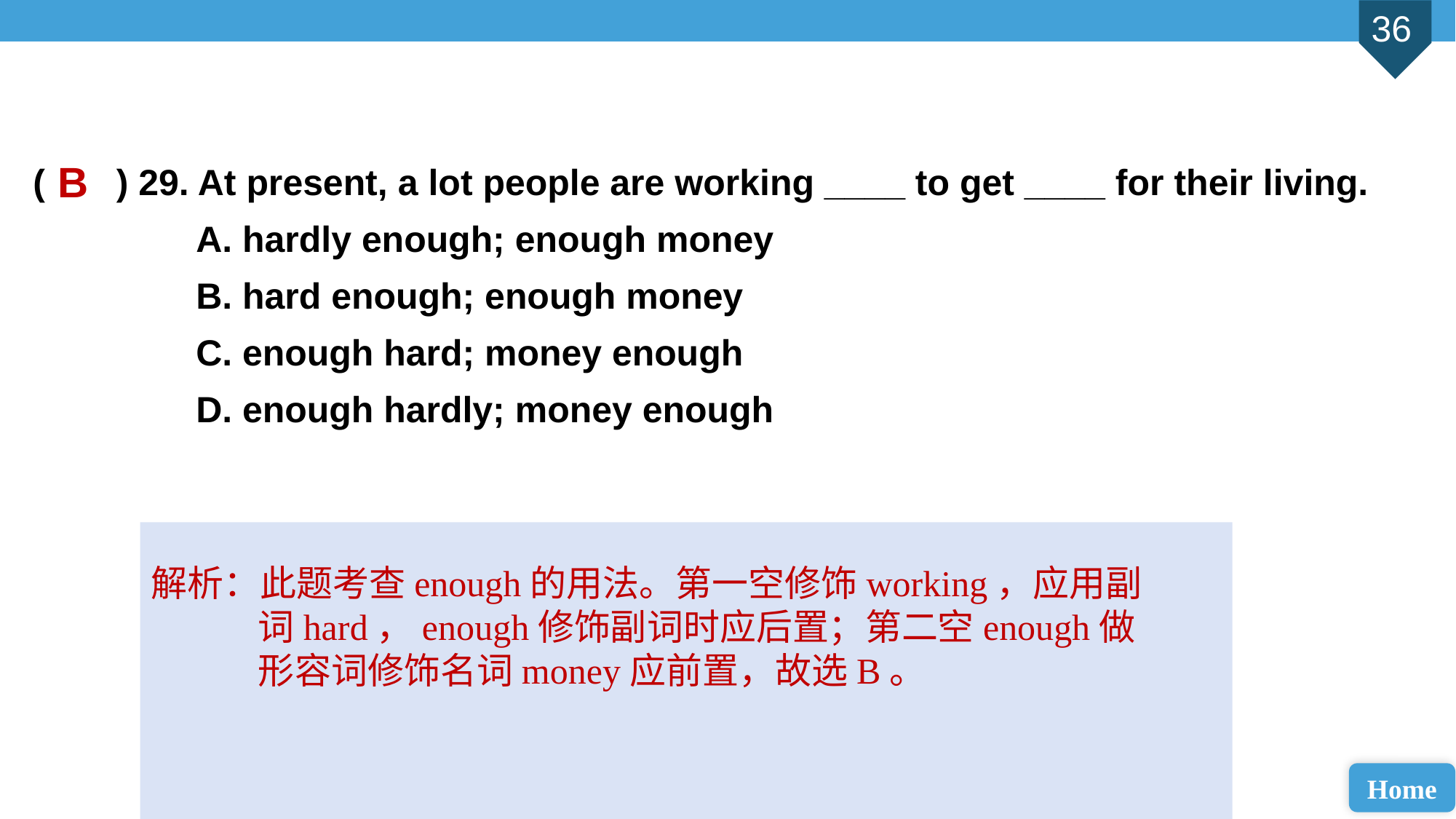

(       ) 29. At present, a lot people are working ____ to get ____ for their living.
                A. hardly enough; enough money
                B. hard enough; enough money
                C. enough hard; money enough
                D. enough hardly; money enough
B

解析：此题考查enough的用法。第一空修饰working，应用副词hard，enough修饰副词时应后置；第二空enough做形容词修饰名词money应前置，故选B。